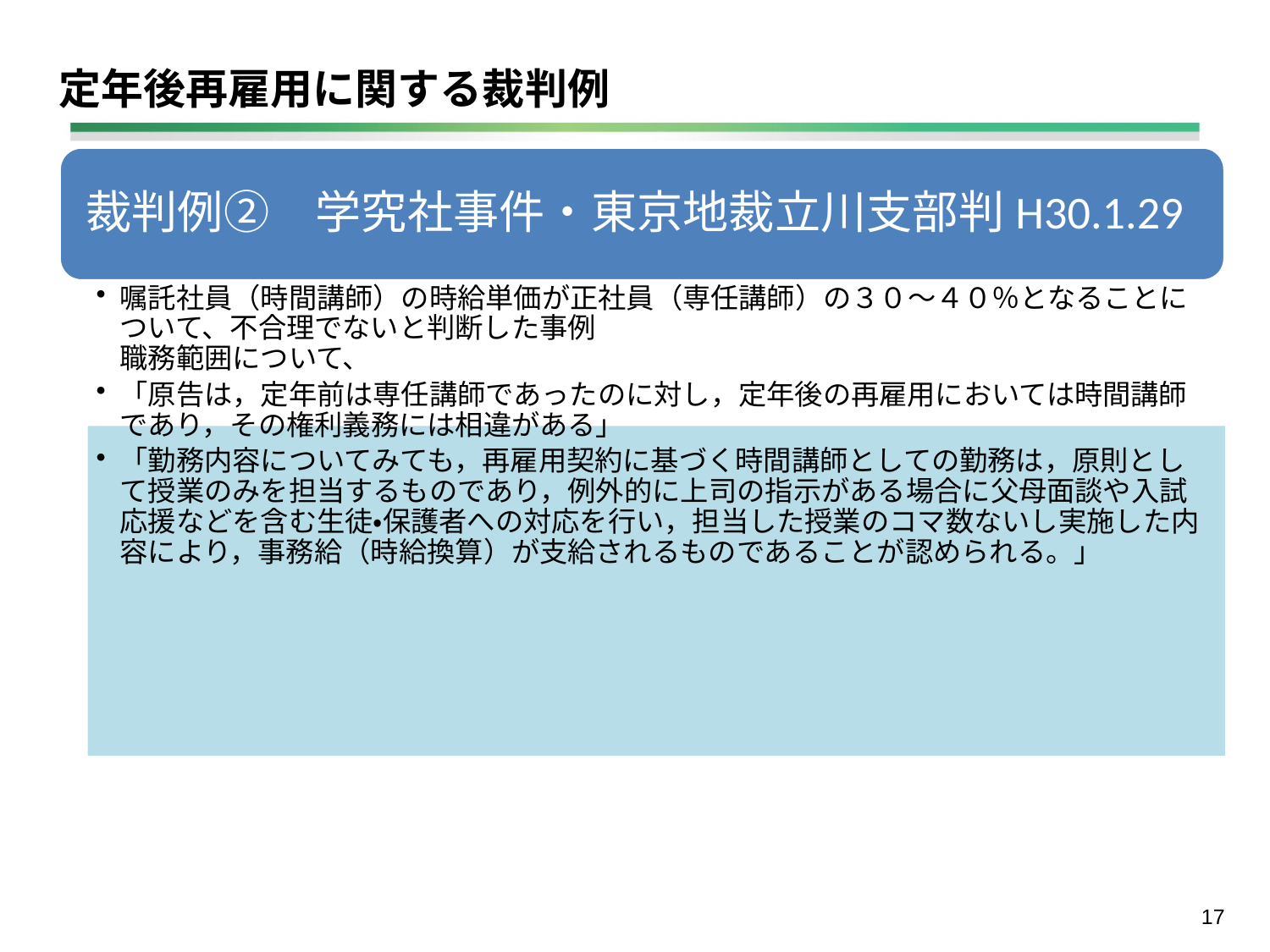

# 定年後再雇用に関する裁判例
裁判例②　学究社事件・東京地裁立川支部判H30.1.29
嘱託社員（時間講師）の時給単価が正社員（専任講師）の３０〜４０％となることについて、不合理でないと判断した事例
職務範囲について、
「原告は，定年前は専任講師であったのに対し，定年後の再雇用においては時間講師であり，その権利義務には相違がある」
「勤務内容についてみても，再雇用契約に基づく時間講師としての勤務は，原則として授業のみを担当するものであり，例外的に上司の指示がある場合に父母面談や入試応援などを含む生徒・保護者への対応を行い，担当した授業のコマ数ないし実施した内容により，事務給（時給換算）が支給されるものであることが認められる。」

17